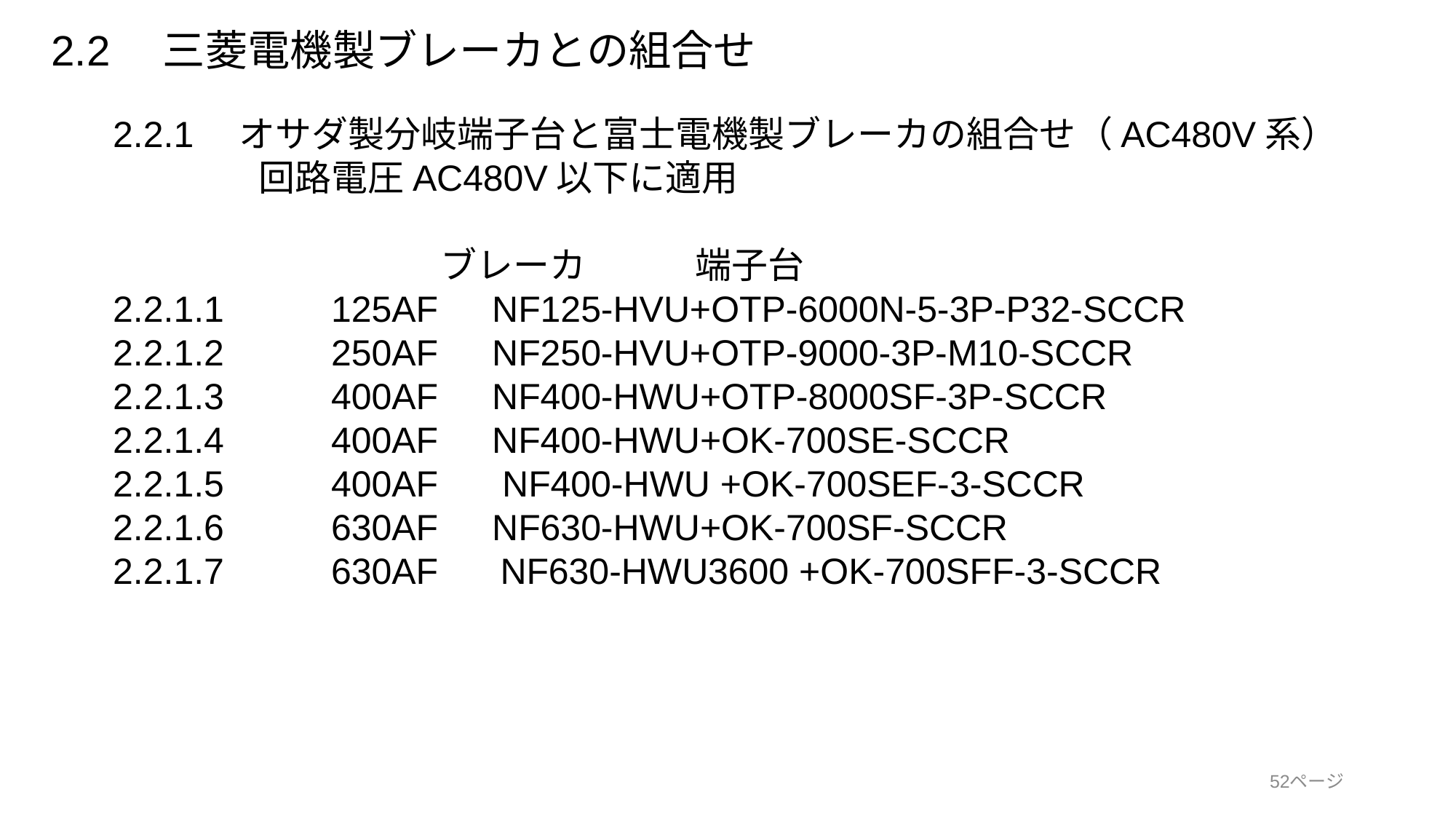

2.2　三菱電機製ブレーカとの組合せ
2.2.1　オサダ製分岐端子台と富士電機製ブレーカの組合せ（AC480V系）
　　　　回路電圧AC480V以下に適用

　　　　　　　　　ブレーカ　　　端子台
2.2.1.1　	125AF　NF125-HVU+OTP-6000N-5-3P-P32-SCCR
2.2.1.2　	250AF　NF250-HVU+OTP-9000-3P-M10-SCCR
2.2.1.3　	400AF　NF400-HWU+OTP-8000SF-3P-SCCR
2.2.1.4　	400AF　NF400-HWU+OK-700SE-SCCR
2.2.1.5   	400AF 　NF400-HWU +OK-700SEF-3-SCCR
2.2.1.6　	630AF　NF630-HWU+OK-700SF-SCCR
2.2.1.7   	630AF　 NF630-HWU3600 +OK-700SFF-3-SCCR
52ページ